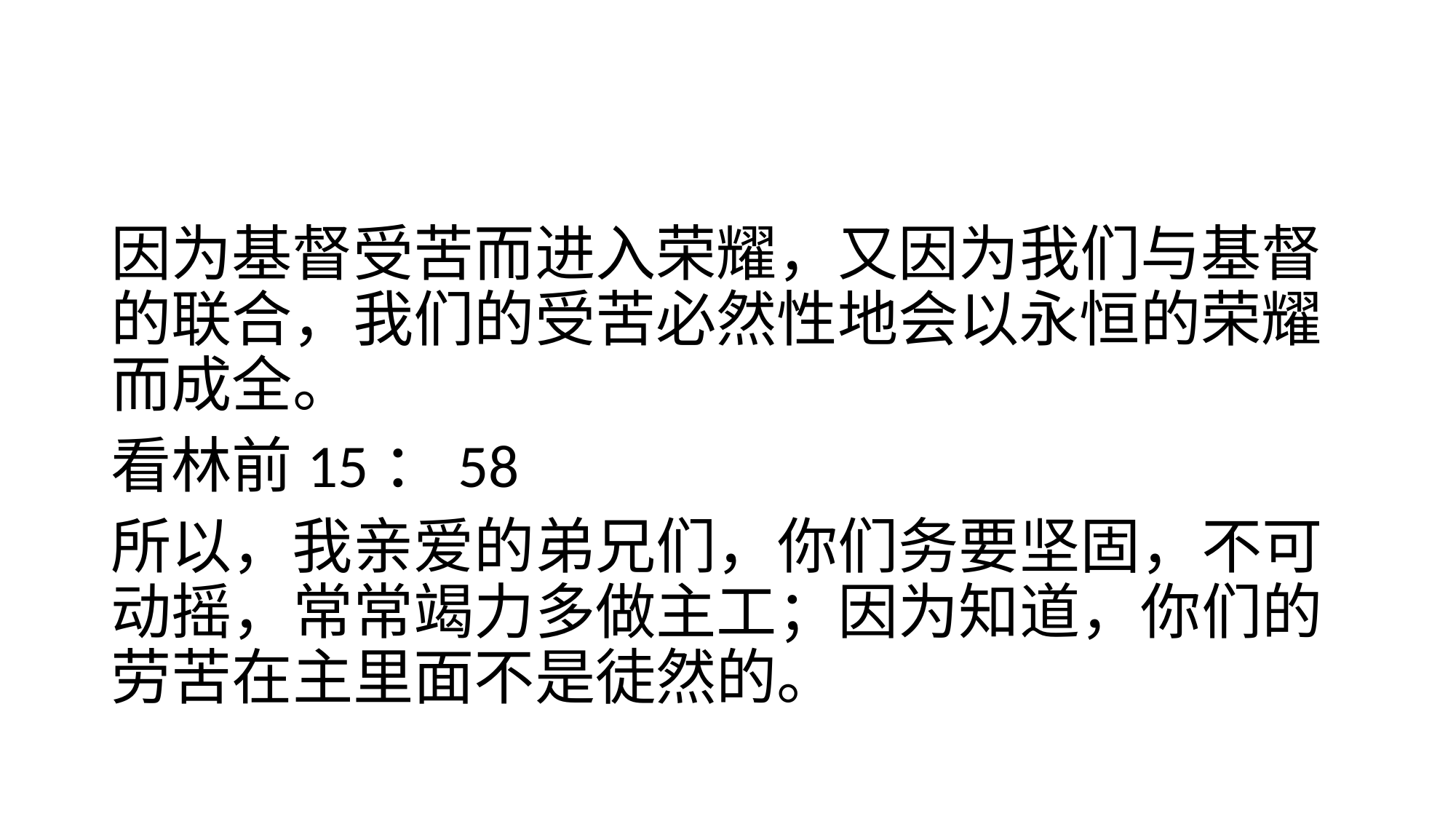

#
因为基督受苦而进入荣耀，又因为我们与基督的联合，我们的受苦必然性地会以永恒的荣耀而成全。
看林前15：58
所以，我亲爱的弟兄们，你们务要坚固，不可动摇，常常竭力多做主工；因为知道，你们的劳苦在主里面不是徒然的。